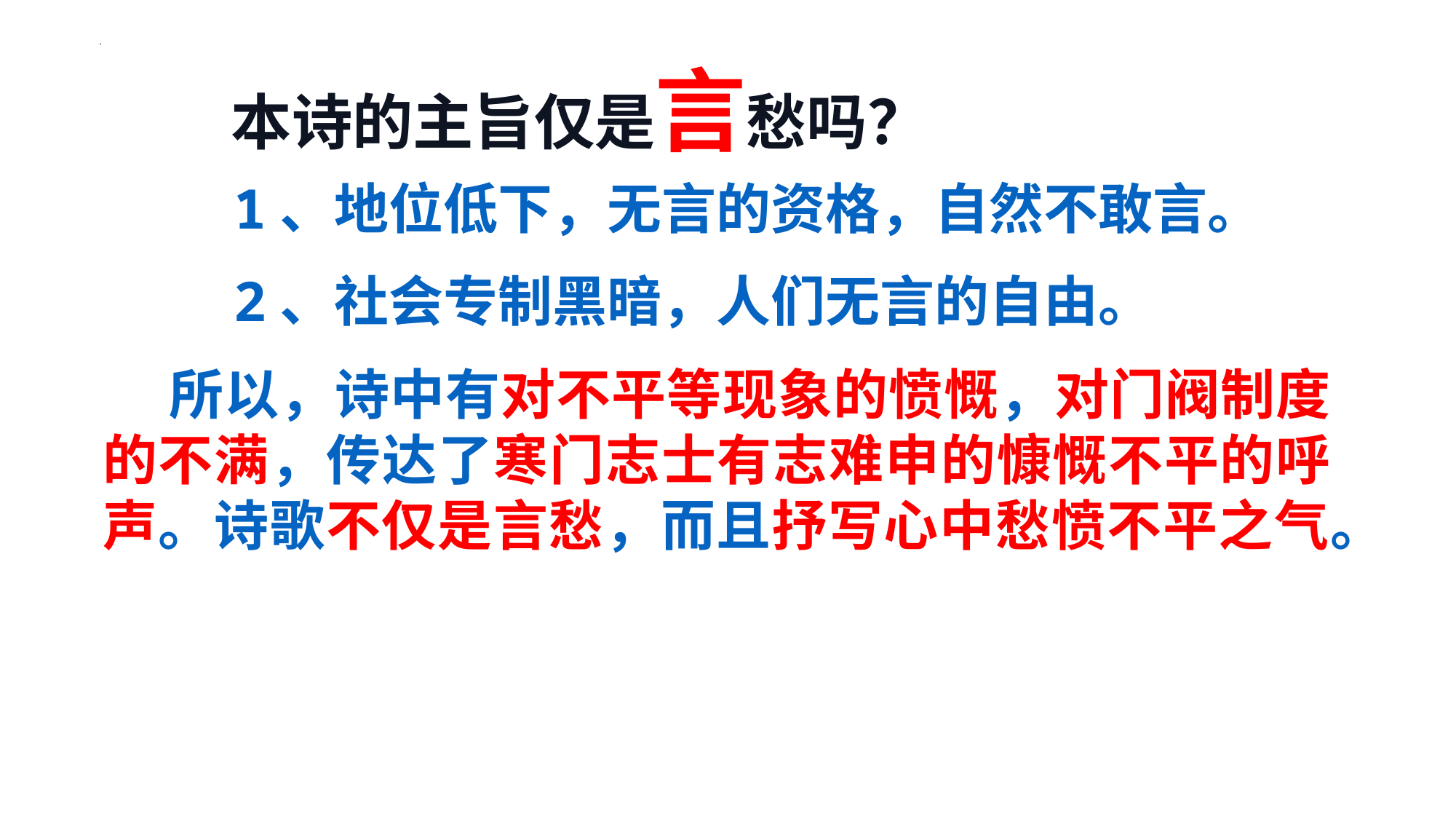

本诗的主旨仅是言愁吗？
    1、地位低下，无言的资格，自然不敢言。
    2、社会专制黑暗，人们无言的自由。
    所以，诗中有对不平等现象的愤慨，对门阀制度的不满，传达了寒门志士有志难申的慷慨不平的呼声。诗歌不仅是言愁，而且抒写心中愁愤不平之气。